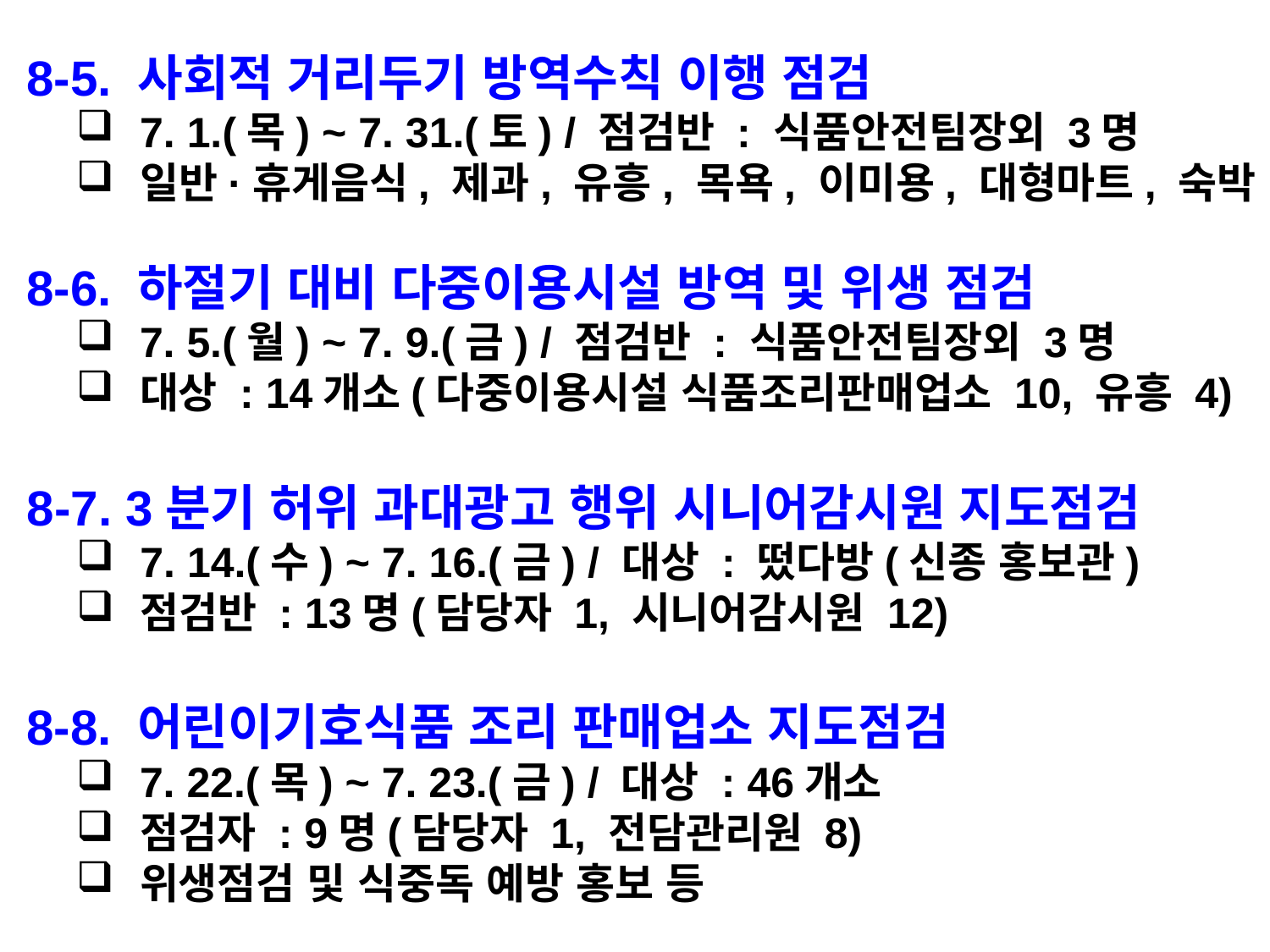

8-5. 사회적 거리두기 방역수칙 이행 점검
7. 1.(목) ~ 7. 31.(토) / 점검반 : 식품안전팀장외 3명
일반·휴게음식, 제과, 유흥, 목욕, 이미용, 대형마트, 숙박
 8-6. 하절기 대비 다중이용시설 방역 및 위생 점검
7. 5.(월) ~ 7. 9.(금) / 점검반 : 식품안전팀장외 3명
대상 : 14개소(다중이용시설 식품조리판매업소 10, 유흥 4)
 8-7. 3분기 허위 과대광고 행위 시니어감시원 지도점검
7. 14.(수) ~ 7. 16.(금) / 대상 : 떴다방(신종 홍보관)
점검반 : 13명(담당자 1, 시니어감시원 12)
 8-8. 어린이기호식품 조리 판매업소 지도점검
7. 22.(목) ~ 7. 23.(금) / 대상 : 46개소
점검자 : 9명(담당자 1, 전담관리원 8)
위생점검 및 식중독 예방 홍보 등